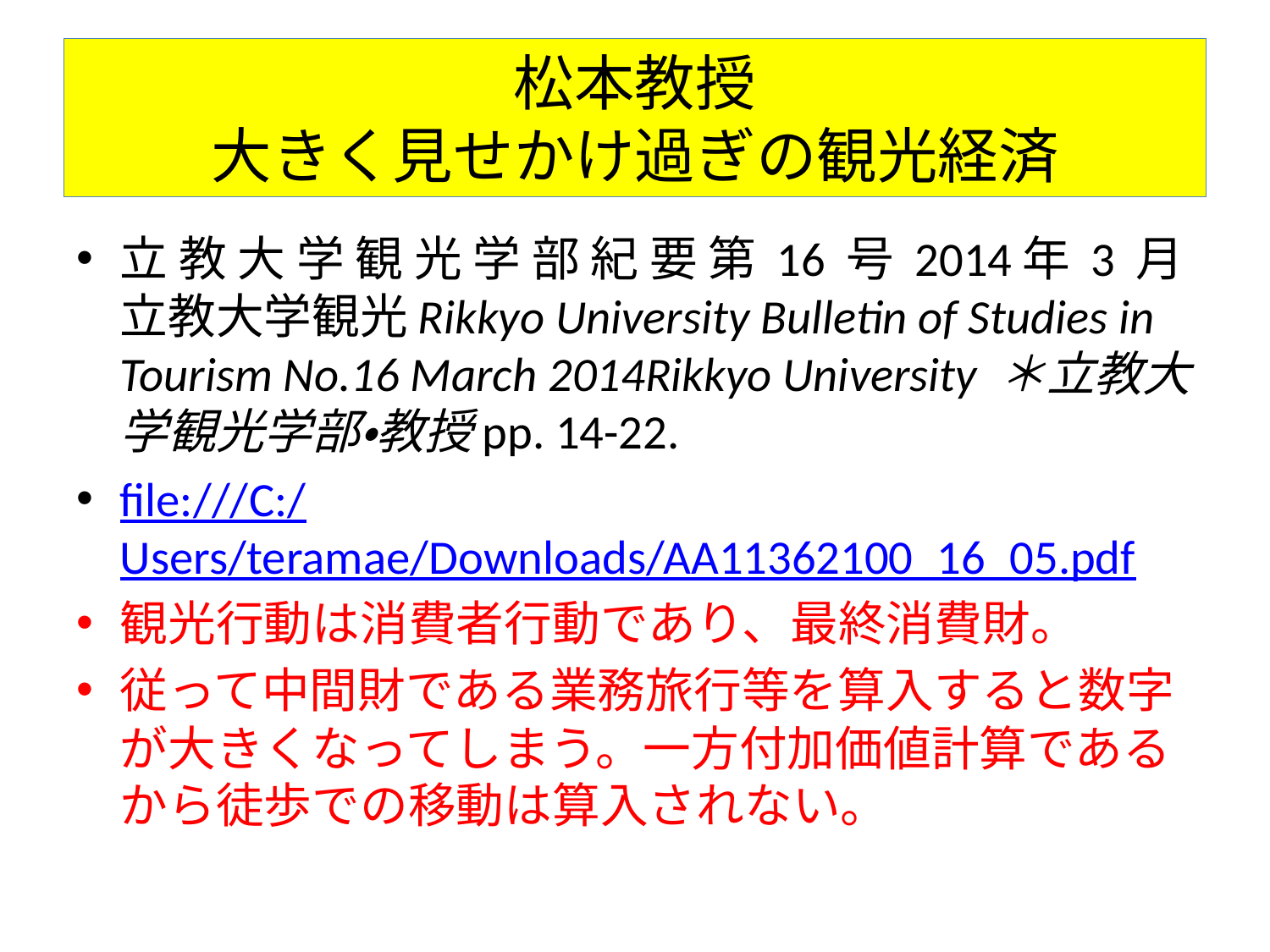

# 松本教授 大きく見せかけ過ぎの観光経済
立 教 大 学 観 光 学 部 紀 要 第 16 号 2014年 3 月 立教大学観光Rikkyo University Bulletin of Studies in Tourism No.16 March 2014Rikkyo University ＊立教大学観光学部・教授pp. 14-22.
file:///C:/Users/teramae/Downloads/AA11362100_16_05.pdf
観光行動は消費者行動であり、最終消費財。
従って中間財である業務旅行等を算入すると数字が大きくなってしまう。一方付加価値計算であるから徒歩での移動は算入されない。